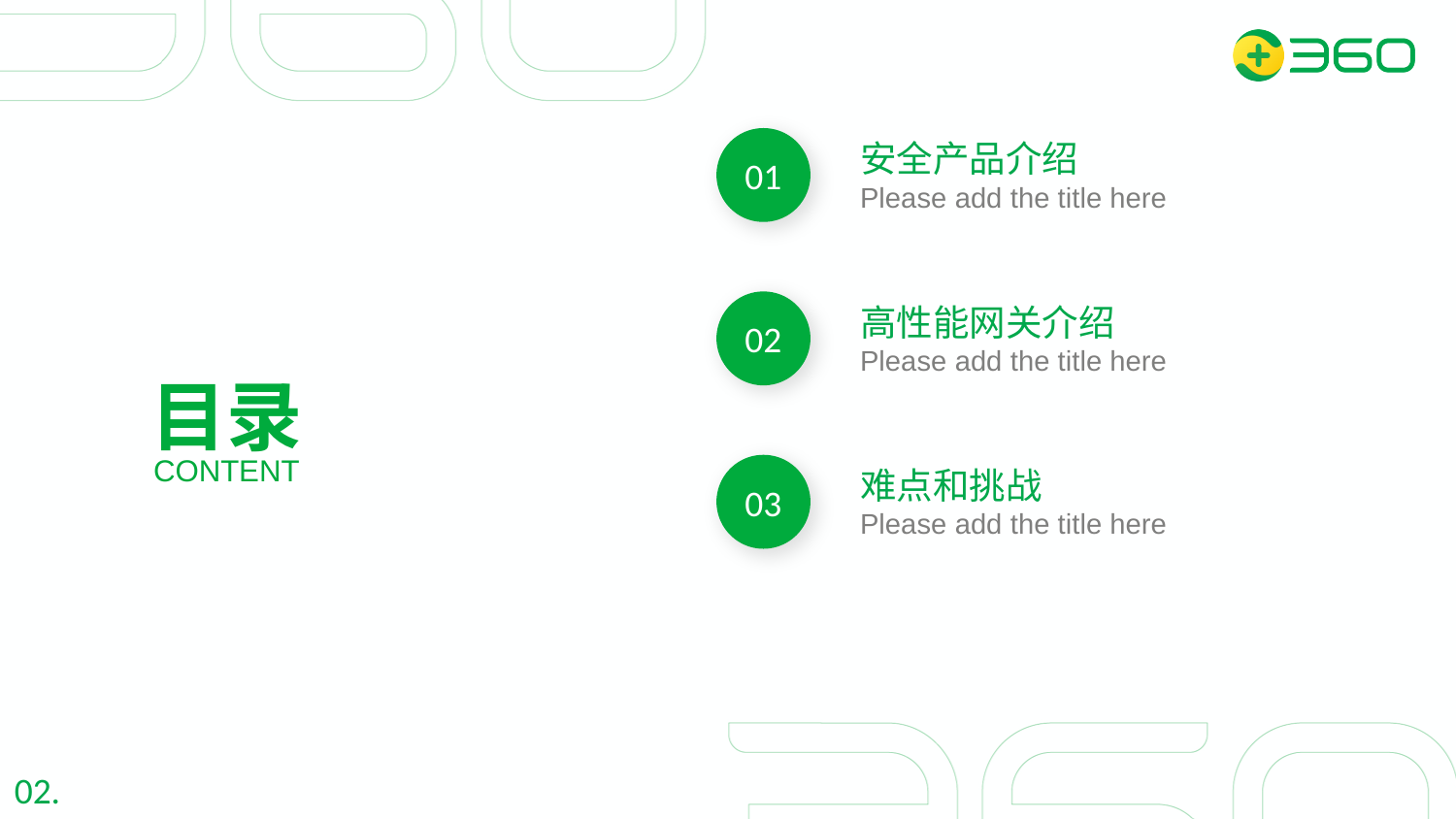

01
安全产品介绍
Please add the title here
02
高性能网关介绍
Please add the title here
目录
CONTENT
03
难点和挑战
Please add the title here
02.